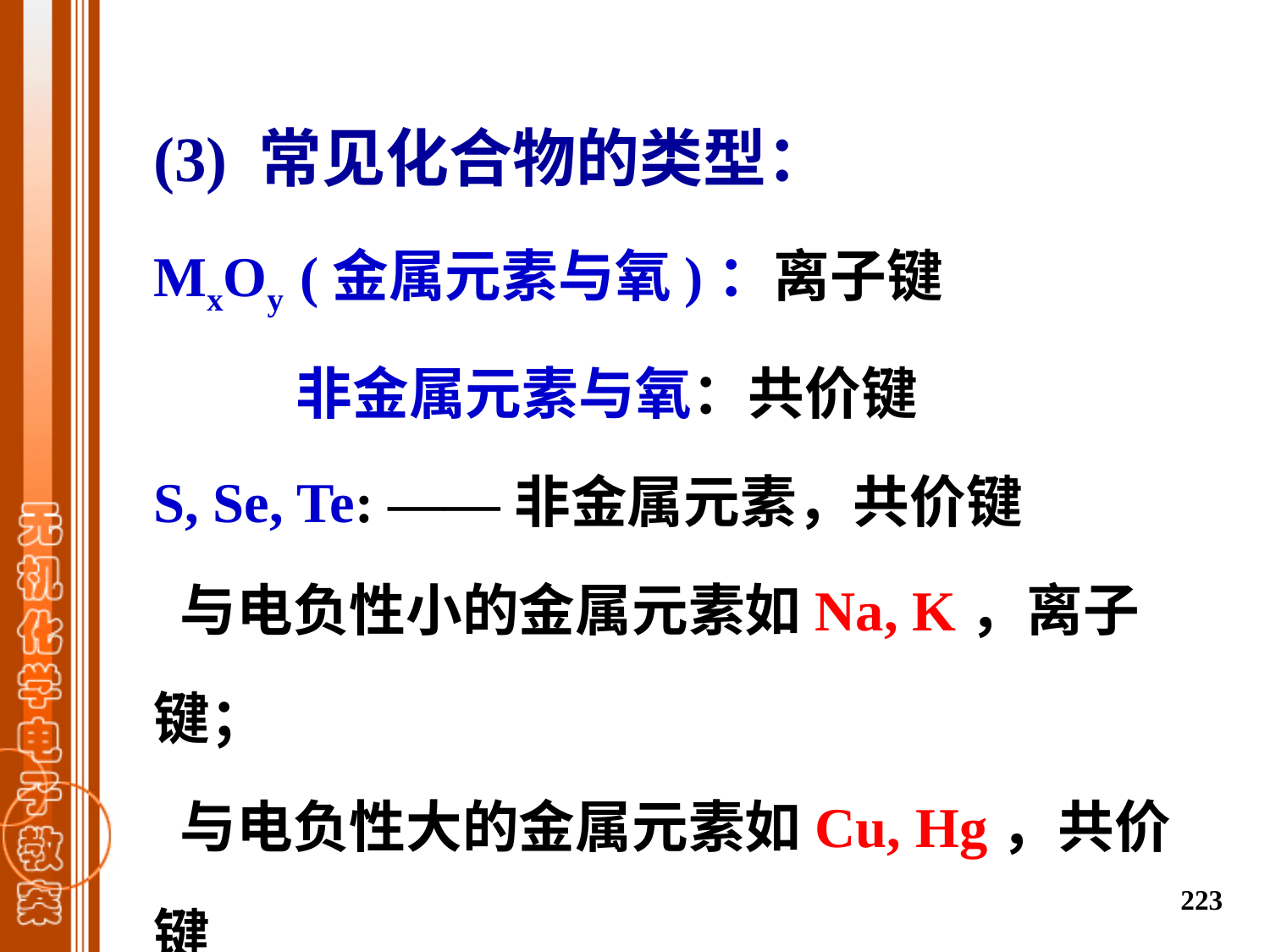

(3) 常见化合物的类型：
MxOy  (金属元素与氧)：离子键
          非金属元素与氧：共价键
S, Se, Te: ——非金属元素，共价键
 与电负性小的金属元素如Na, K，离子键；
 与电负性大的金属元素如Cu, Hg，共价键
223